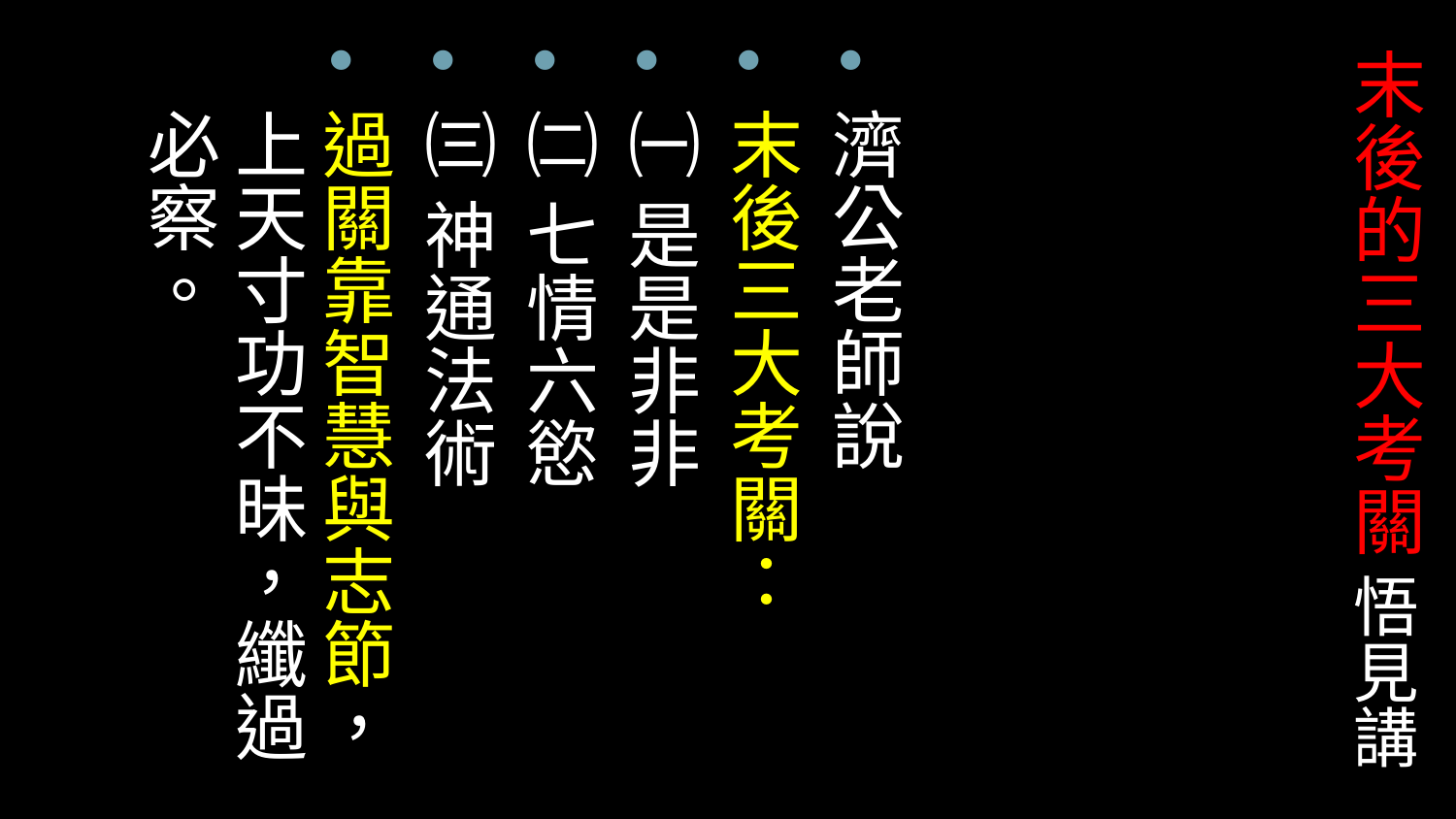

# 末後的三大考關 悟見講
濟公老師說
末後三大考關：
㈠ 是是非非
㈡ 七情六慾
㈢ 神通法術
過關靠智慧與志節，上天寸功不昧，纖過必察。